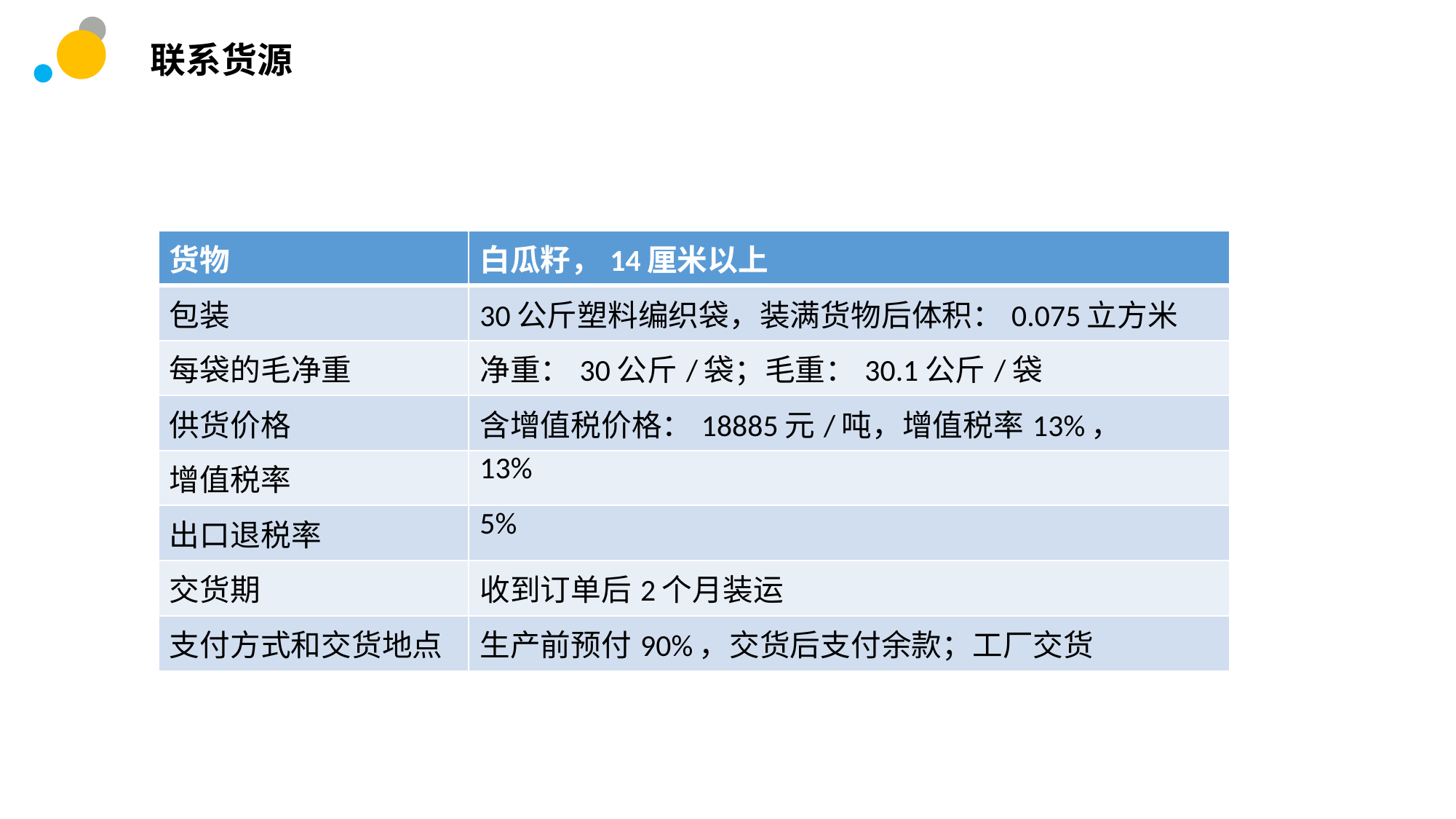

联系货源
| 货物 | 白瓜籽，14厘米以上 |
| --- | --- |
| 包装 | 30公斤塑料编织袋，装满货物后体积：0.075立方米 |
| 每袋的毛净重 | 净重：30公斤/袋；毛重：30.1公斤/袋 |
| 供货价格 | 含增值税价格：18885元/吨，增值税率13%， |
| 增值税率 | 13% |
| 出口退税率 | 5% |
| 交货期 | 收到订单后2个月装运 |
| 支付方式和交货地点 | 生产前预付90%，交货后支付余款；工厂交货 |